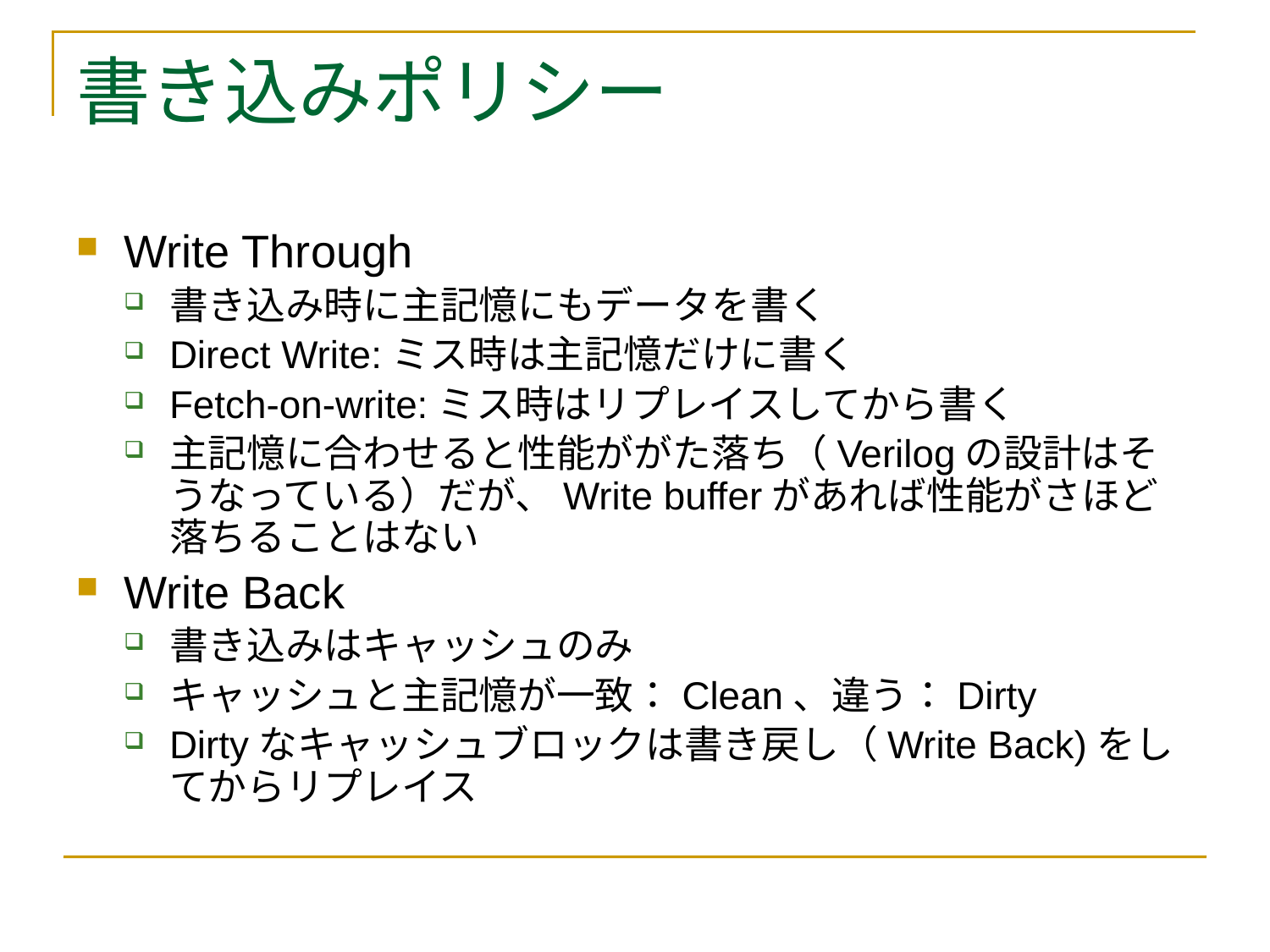

# 書き込みポリシー
Write Through
書き込み時に主記憶にもデータを書く
Direct Write:ミス時は主記憶だけに書く
Fetch-on-write:ミス時はリプレイスしてから書く
主記憶に合わせると性能ががた落ち（Verilogの設計はそうなっている）だが、Write bufferがあれば性能がさほど落ちることはない
Write Back
書き込みはキャッシュのみ
キャッシュと主記憶が一致：Clean、違う：Dirty
Dirtyなキャッシュブロックは書き戻し（Write Back)をしてからリプレイス